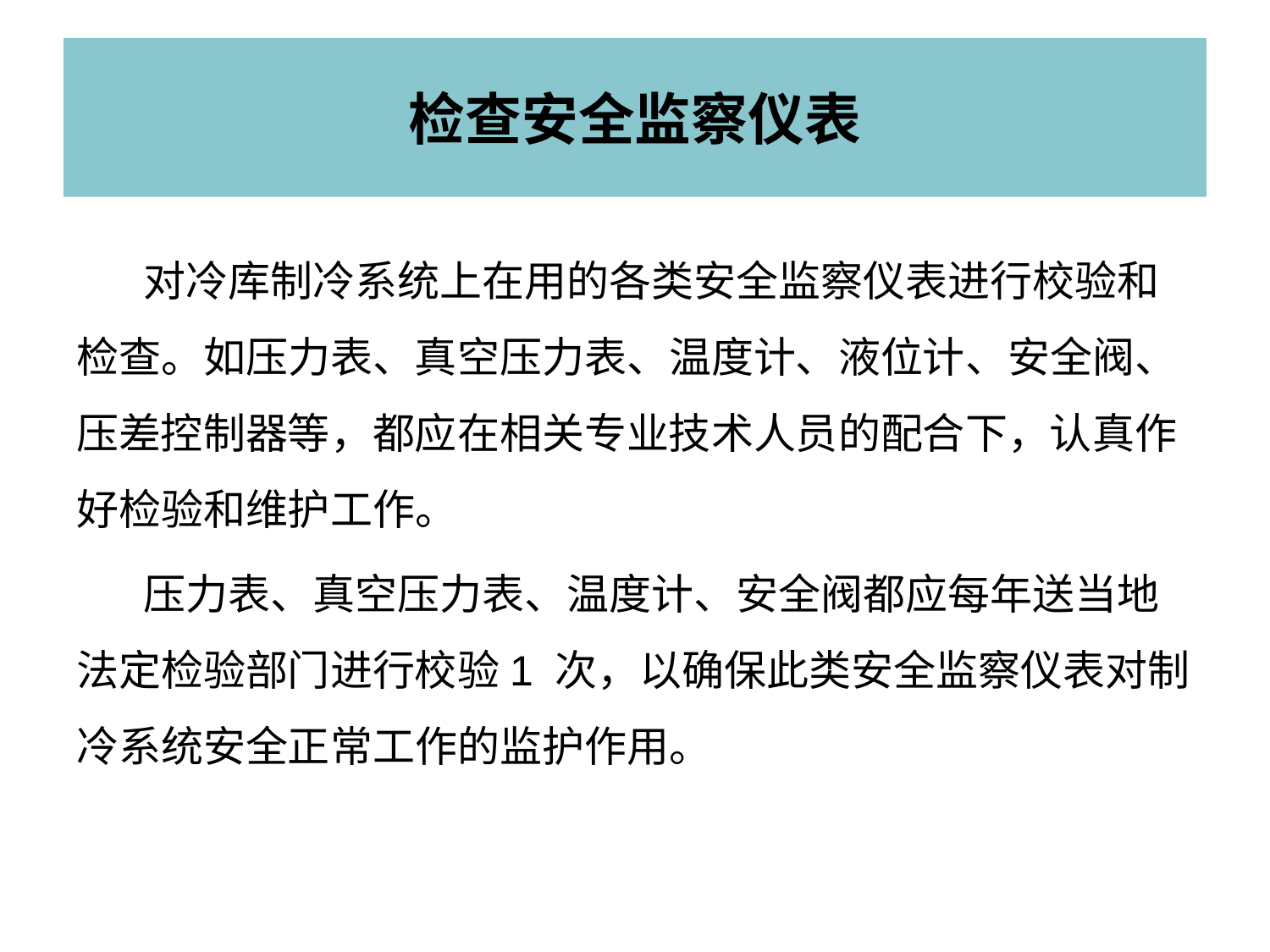

# 检查安全监察仪表
      对冷库制冷系统上在用的各类安全监察仪表进行校验和检查。如压力表、真空压力表、温度计、液位计、安全阀、压差控制器等，都应在相关专业技术人员的配合下，认真作好检验和维护工作。
      压力表、真空压力表、温度计、安全阀都应每年送当地法定检验部门进行校验1 次，以确保此类安全监察仪表对制冷系统安全正常工作的监护作用。

78